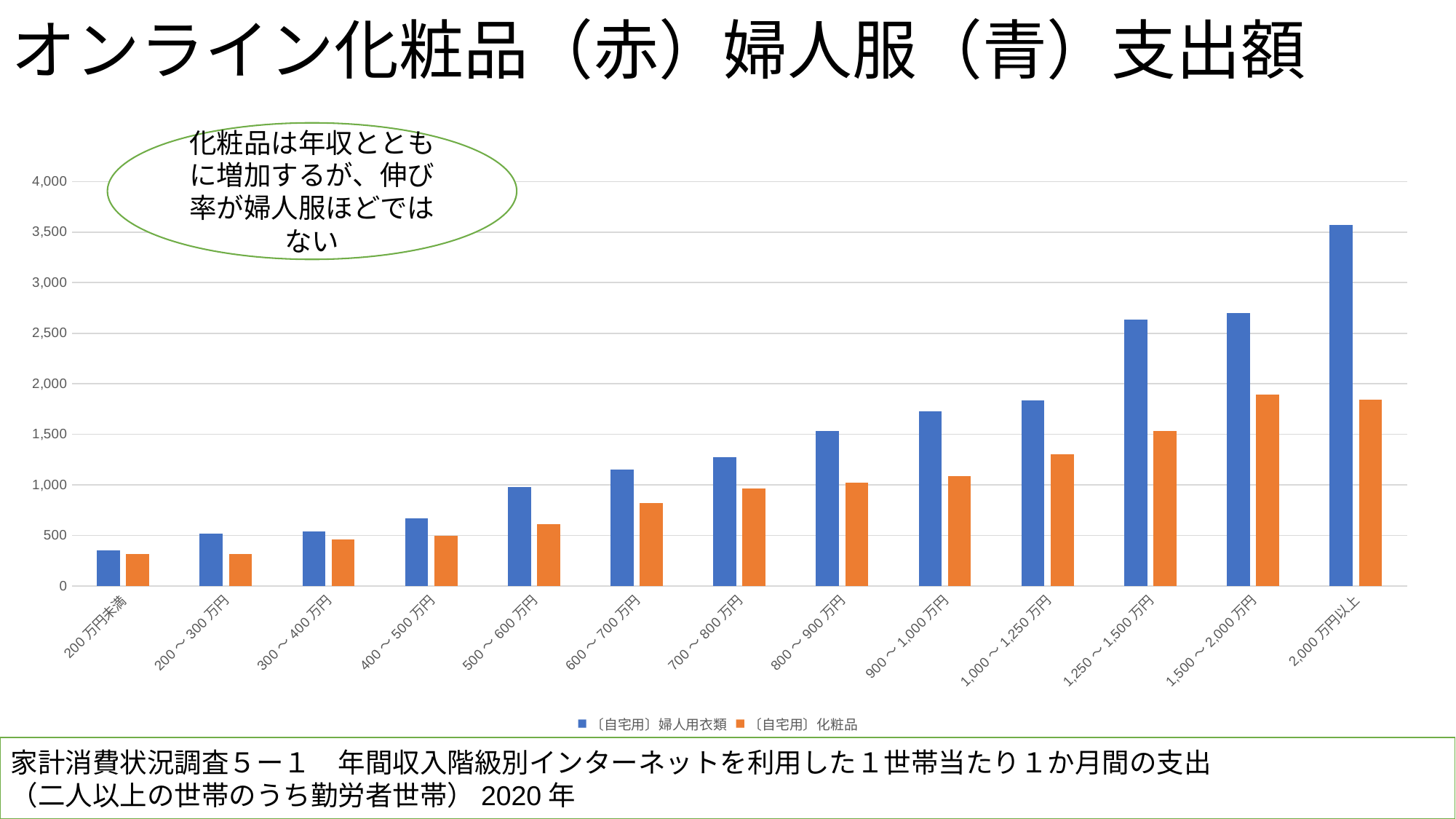

# オンライン化粧品（赤）婦人服（青）支出額
化粧品は年収とともに増加するが、伸び率が婦人服ほどではない

### Chart

| Category | 〔自宅用〕婦人用衣類 | 〔自宅用〕化粧品 |
|---|---|---|
| 200万円未満 | 353.0 | 319.0 |
| 200～300万円 | 518.0 | 319.0 |
| 300～400万円 | 541.0 | 461.0 |
| 400～500万円 | 667.0 | 498.0 |
| 500～600万円 | 983.0 | 609.0 |
| 600～700万円 | 1151.0 | 821.0 |
| 700～800万円 | 1273.0 | 968.0 |
| 800～900万円 | 1537.0 | 1025.0 |
| 900～1,000万円 | 1727.0 | 1085.0 |
| 1,000～1,250万円 | 1838.0 | 1306.0 |
| 1,250～1,500万円 | 2636.0 | 1537.0 |
| 1,500～2,000万円 | 2697.0 | 1896.0 |
| 2,000万円以上 | 3572.0 | 1846.0 |
家計消費状況調査５ー１　年間収入階級別インターネットを利用した１世帯当たり１か月間の支出
（二人以上の世帯のうち勤労者世帯）2020年